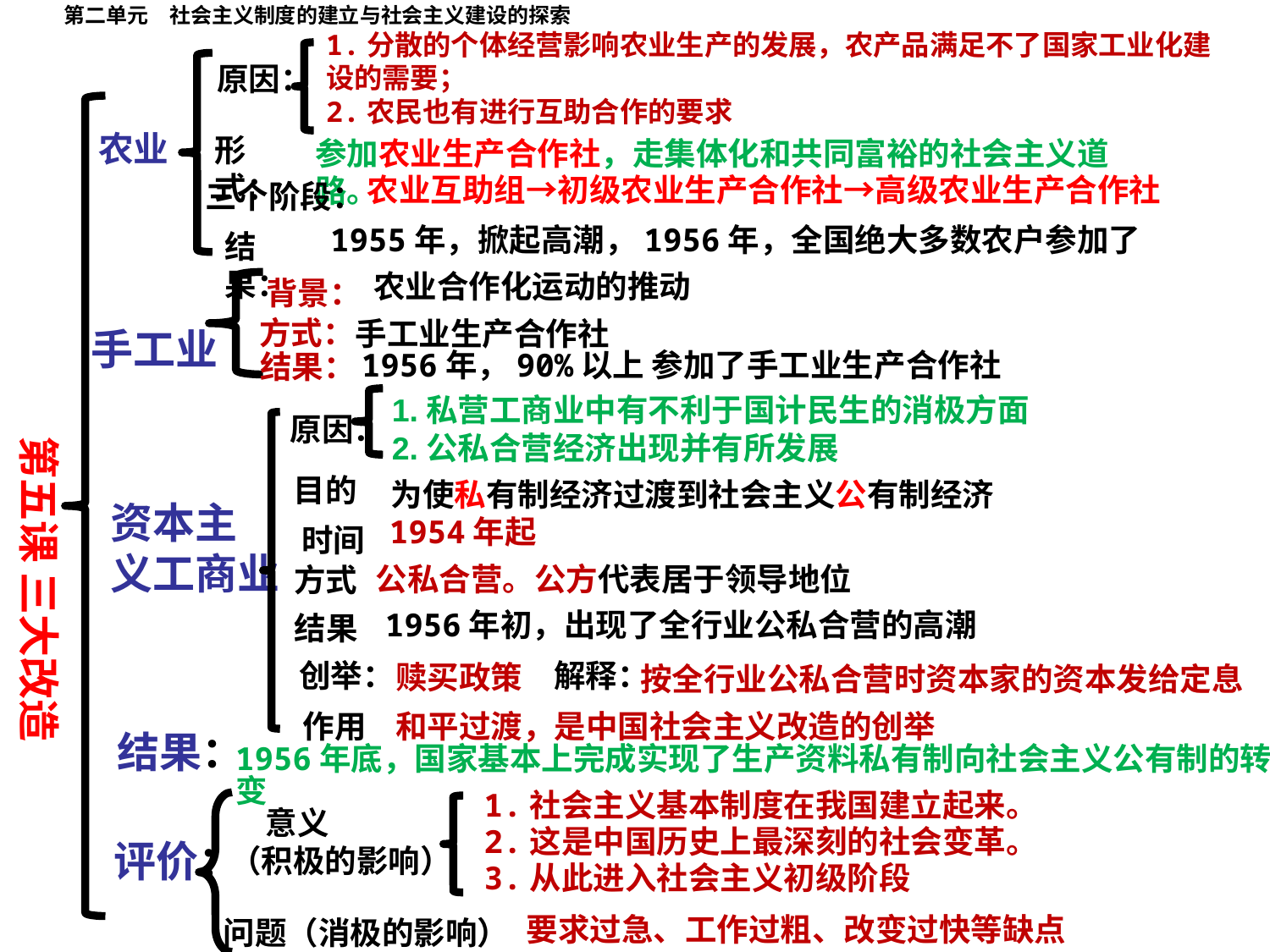

第二单元　社会主义制度的建立与社会主义建设的探索
1.分散的个体经营影响农业生产的发展，农产品满足不了国家工业化建设的需要；
2.农民也有进行互助合作的要求

原因：

农业
形式：
参加农业生产合作社，走集体化和共同富裕的社会主义道路。
农业互助组→初级农业生产合作社→高级农业生产合作社
三个阶段：

1955年，掀起高潮，1956年，全国绝大多数农户参加了
结果：
农业合作化运动的推动
背景：

第五课 三大改造
方式：
手工业生产合作社
手工业

1956年，90%以上 参加了手工业生产合作社
结果：
1.私营工商业中有不利于国计民生的消极方面
2.公私合营经济出现并有所发展

原因：

目的
为使私有制经济过渡到社会主义公有制经济
资本主
义工商业
1954年起
时间
公私合营。公方代表居于领导地位
方式
1956年初，出现了全行业公私合营的高潮
结果
创举：
解释：
赎买政策
按全行业公私合营时资本家的资本发给定息
和平过渡，是中国社会主义改造的创举
作用
结果：
1956年底，国家基本上完成实现了生产资料私有制向社会主义公有制的转变
1.社会主义基本制度在我国建立起来。
2.这是中国历史上最深刻的社会变革。
3.从此进入社会主义初级阶段

    意义
（积极的影响）
评价：
问题（消极的影响）
要求过急、工作过粗、改变过快等缺点